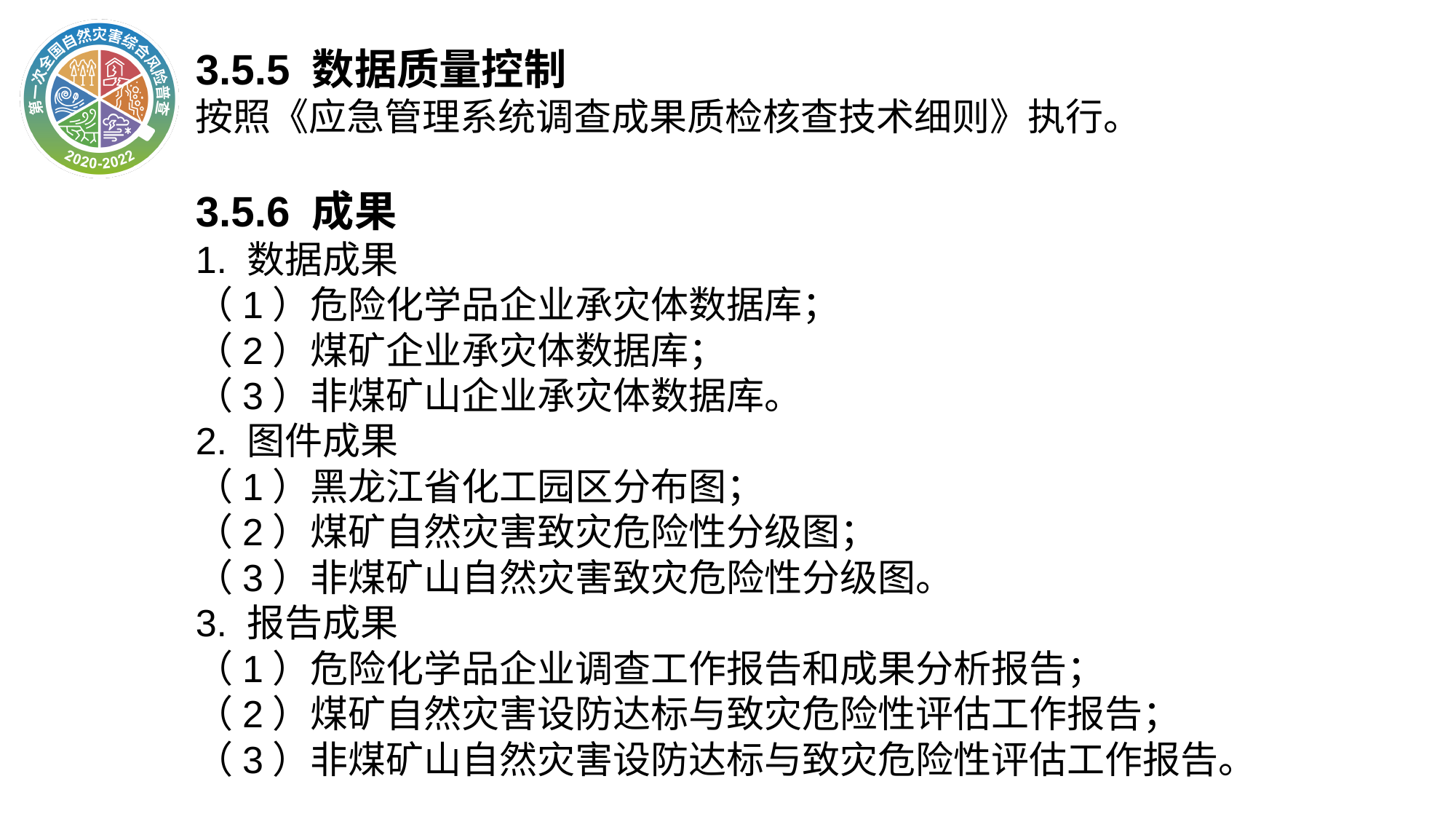

3.5.5 数据质量控制
按照《应急管理系统调查成果质检核查技术细则》执行。

3.5.6 成果
1. 数据成果
（1）危险化学品企业承灾体数据库；
（2）煤矿企业承灾体数据库；
（3）非煤矿山企业承灾体数据库。
2. 图件成果
（1）黑龙江省化工园区分布图；
（2）煤矿自然灾害致灾危险性分级图；
（3）非煤矿山自然灾害致灾危险性分级图。
3. 报告成果
（1）危险化学品企业调查工作报告和成果分析报告；
（2）煤矿自然灾害设防达标与致灾危险性评估工作报告；
（3）非煤矿山自然灾害设防达标与致灾危险性评估工作报告。